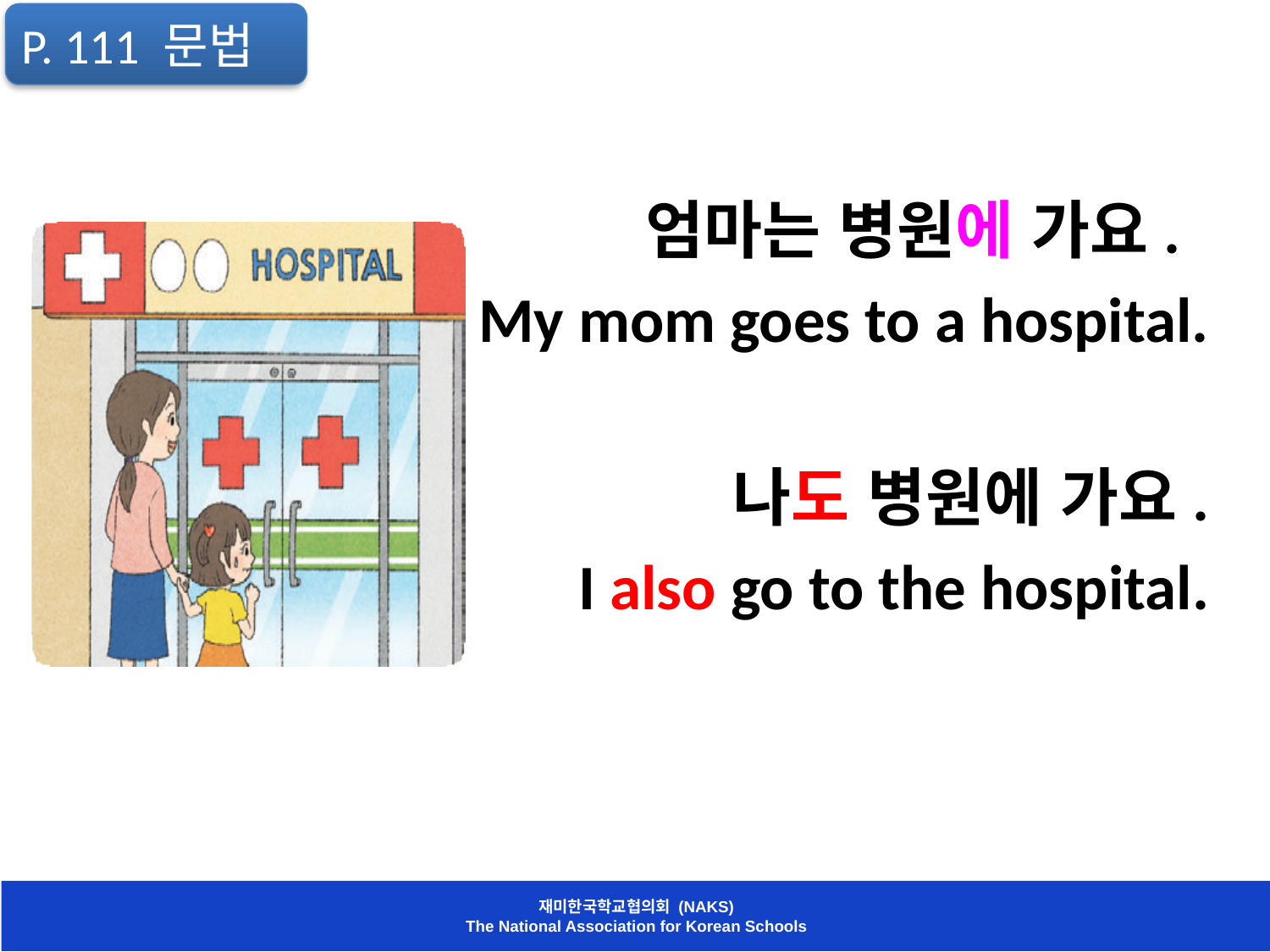

P. 111 문법

엄마는 병원에 가요.
    My mom goes to a hospital.

나도 병원에 가요.
     I also go to the hospital.

재미한국학교협의회 (NAKS)
The National Association for Korean Schools